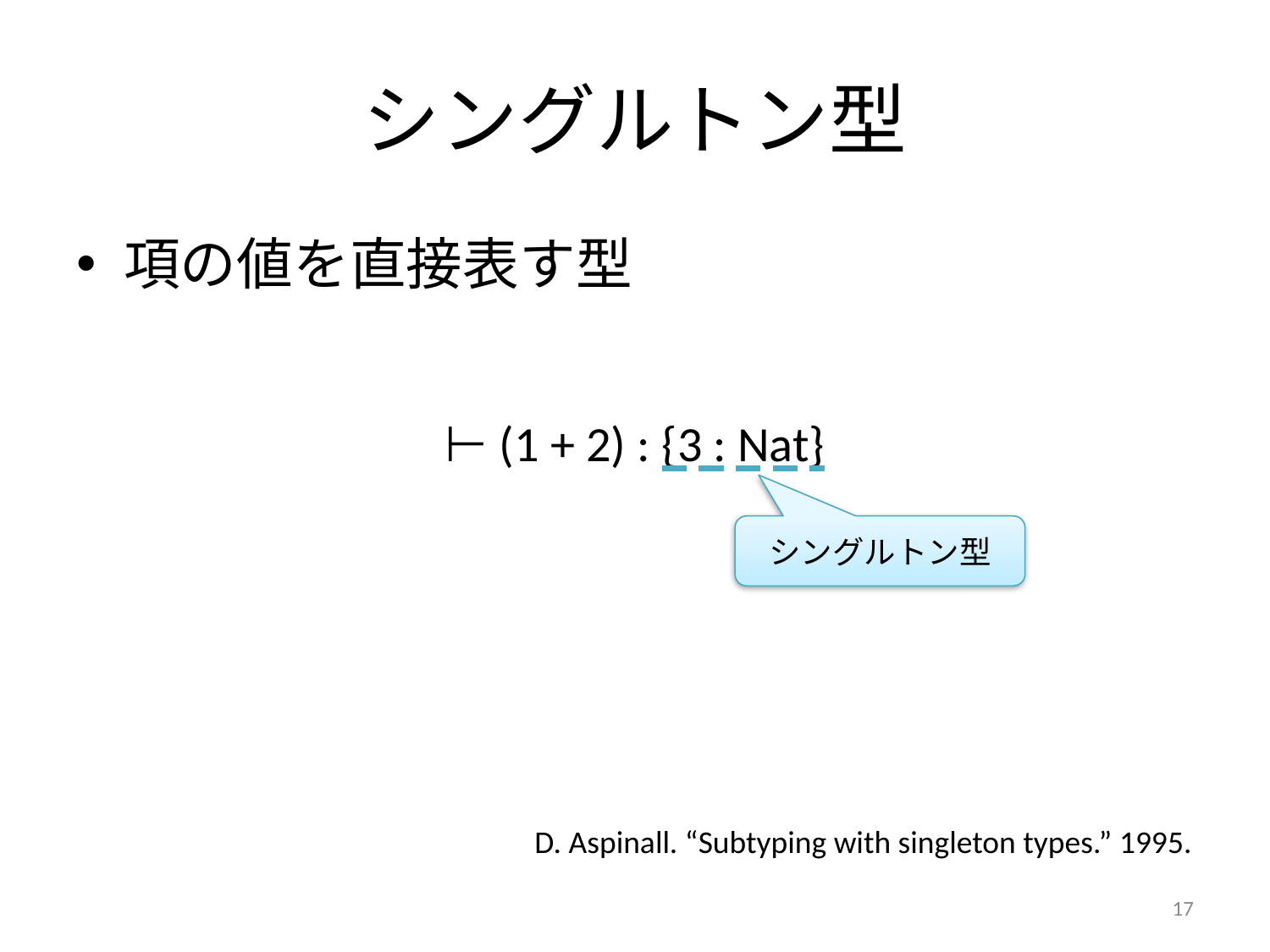

# シングルトン型
項の値を直接表す型
⊢ (1 + 2) : {3 : Nat}
シングルトン型
D. Aspinall. “Subtyping with singleton types.” 1995.
17